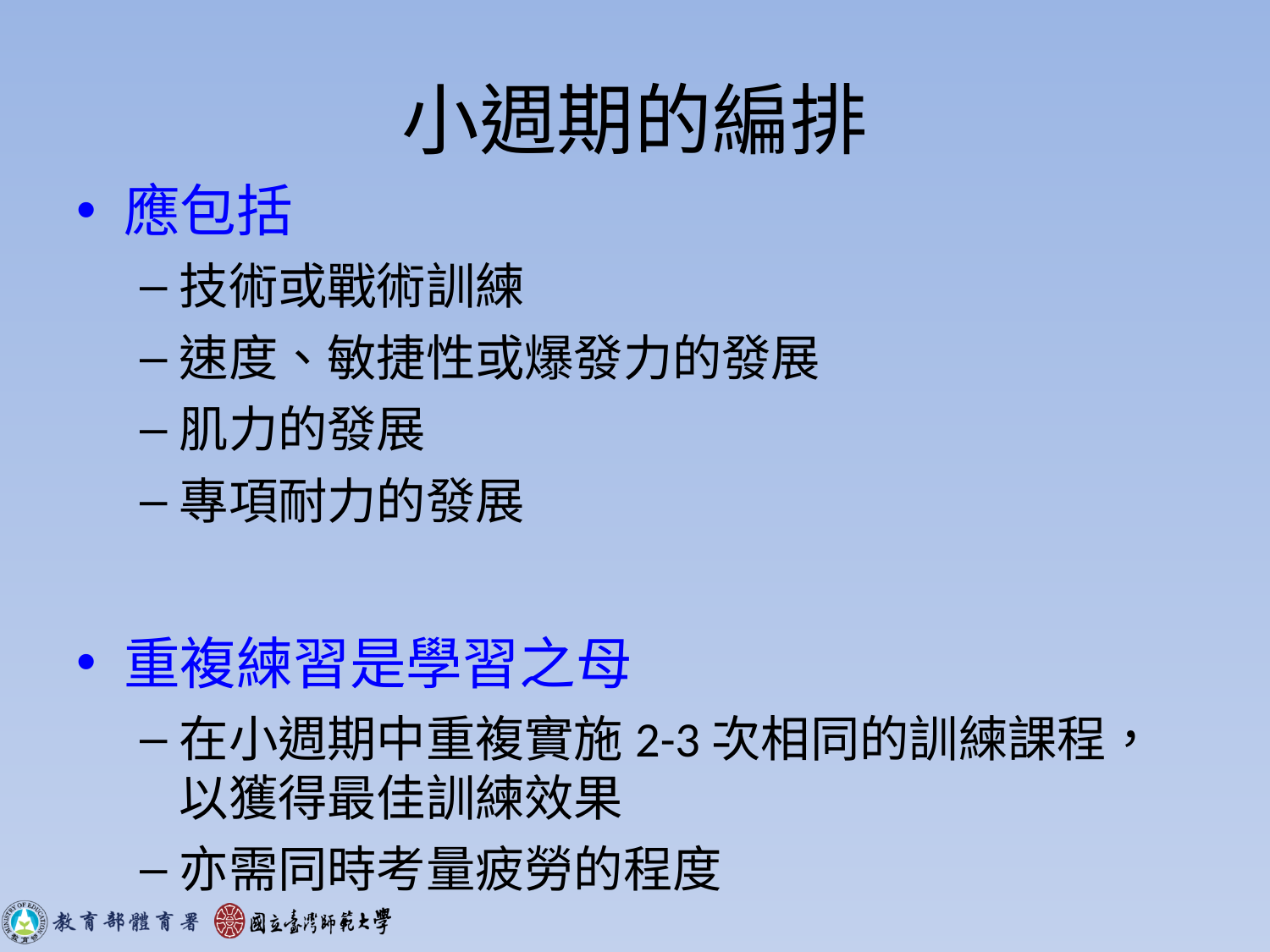

# 小週期的編排
應包括
技術或戰術訓練
速度、敏捷性或爆發力的發展
肌力的發展
專項耐力的發展

重複練習是學習之母
在小週期中重複實施2-3次相同的訓練課程，以獲得最佳訓練效果
亦需同時考量疲勞的程度